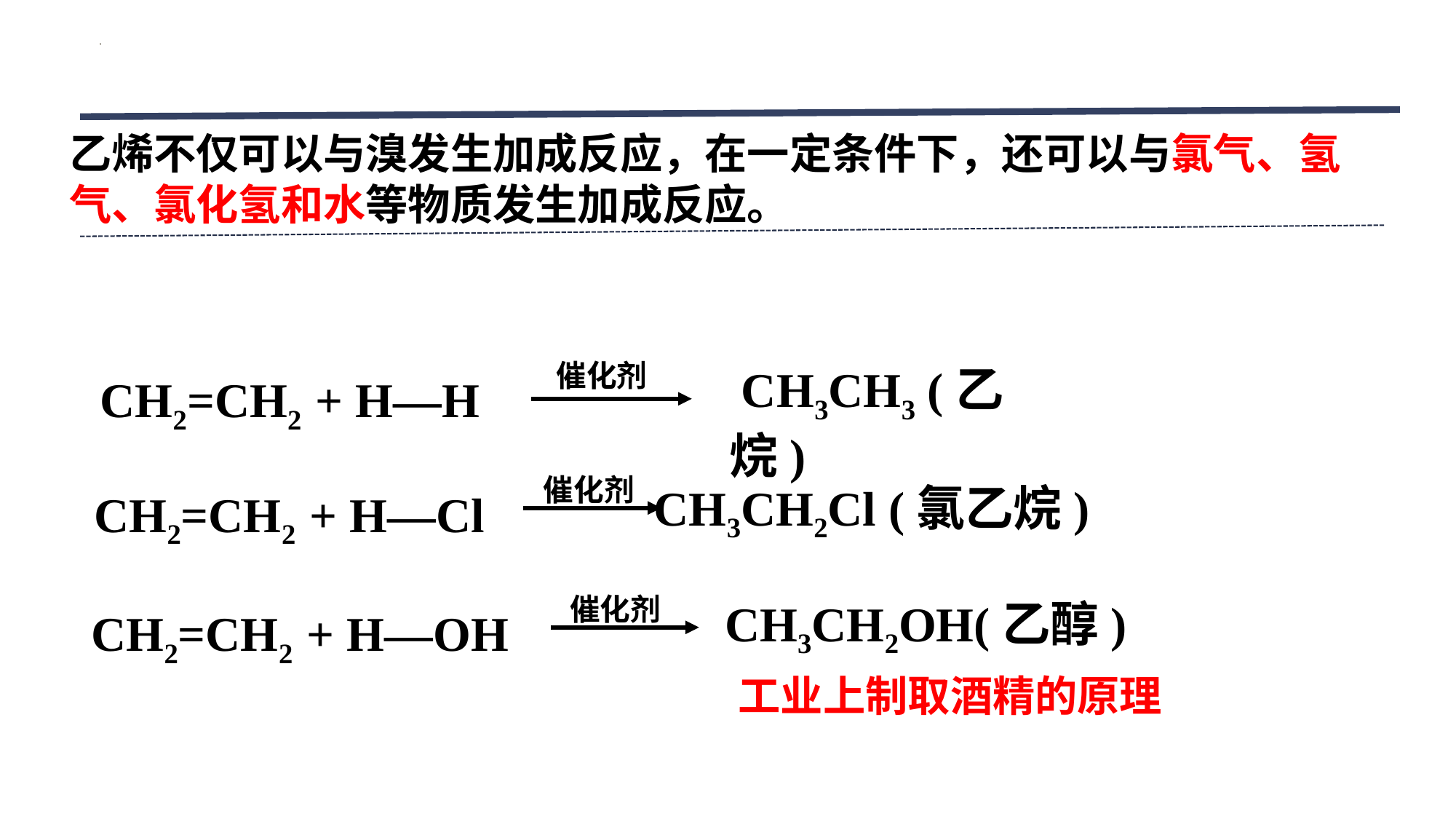

乙烯不仅可以与溴发生加成反应，在一定条件下，还可以与氯气、氢气、氯化氢和水等物质发生加成反应。
  催化剂

 CH3CH3 (乙烷)
CH2=CH2  + H—H
  催化剂

 CH3CH2Cl (氯乙烷)
CH2=CH2  + H—Cl

  催化剂

 CH3CH2OH(乙醇)
CH2=CH2  + H—OH
工业上制取酒精的原理